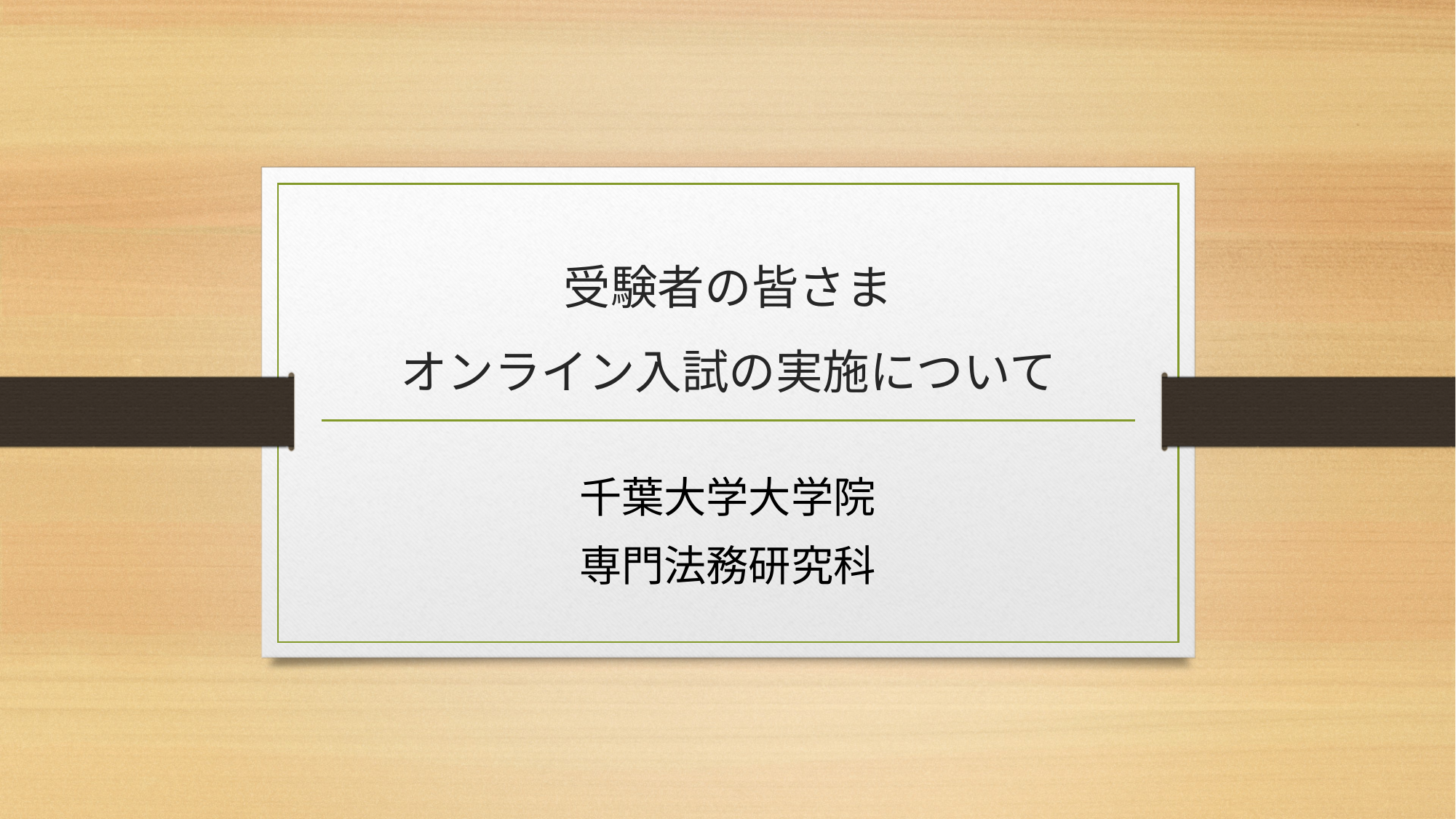

# 受験者の皆さま オンライン入試の実施について
千葉大学大学院
専門法務研究科